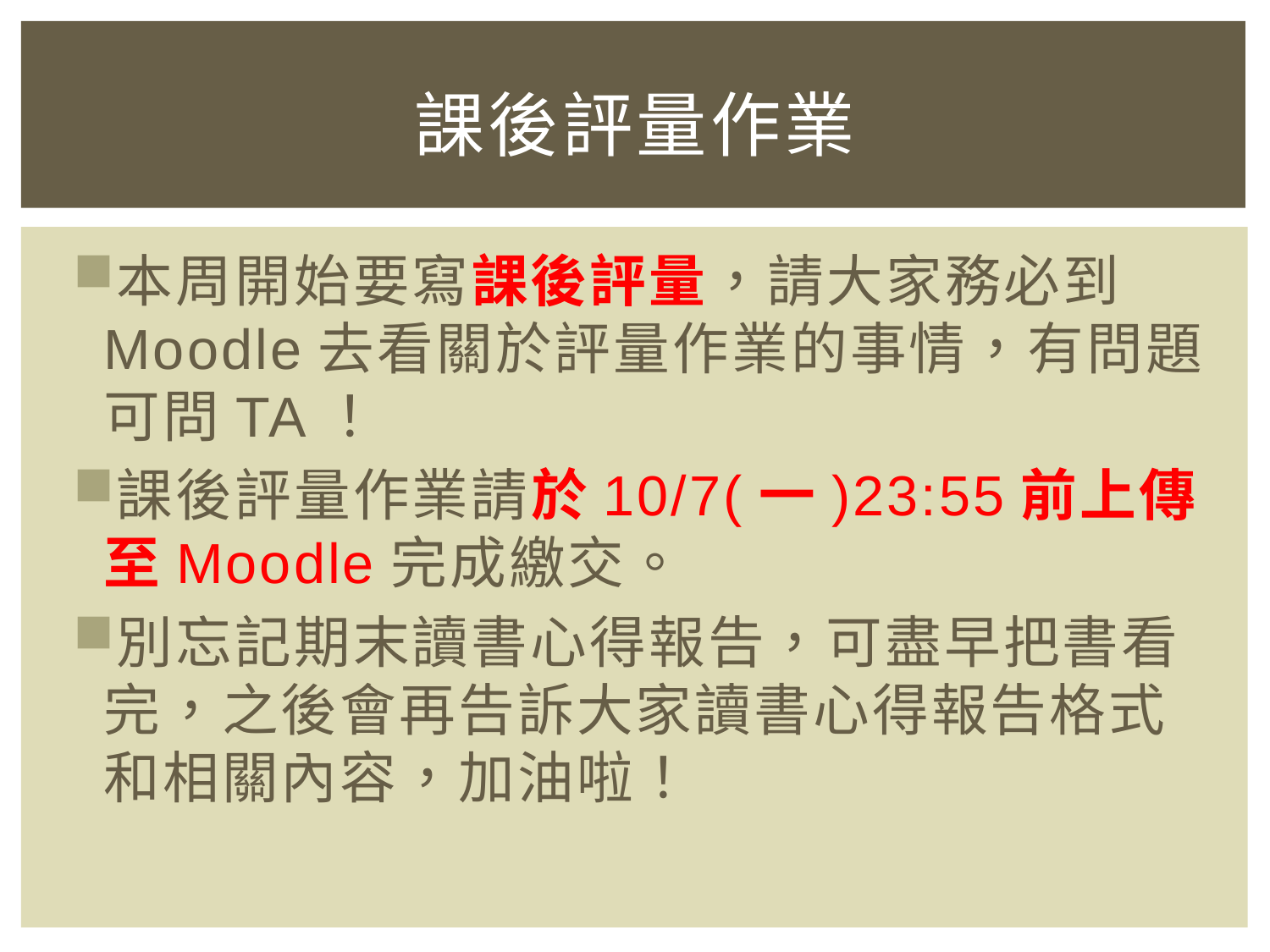

# 課後評量作業
本周開始要寫課後評量，請大家務必到Moodle去看關於評量作業的事情，有問題可問TA！
課後評量作業請於10/7(一)23:55前上傳至Moodle完成繳交。
別忘記期末讀書心得報告，可盡早把書看完，之後會再告訴大家讀書心得報告格式和相關內容，加油啦！